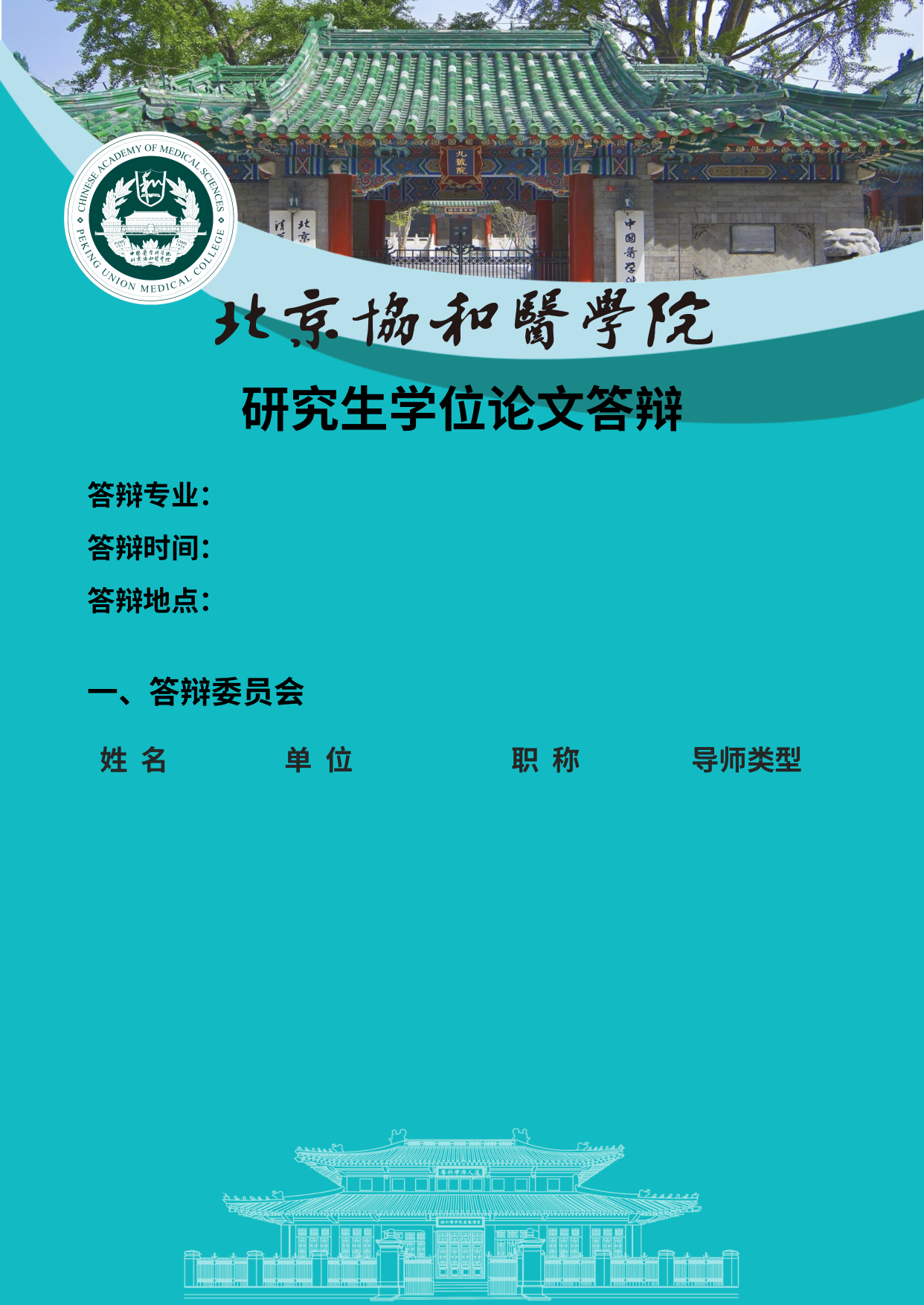

| 答辩专业： |  |  |  |
| --- | --- | --- | --- |
| 答辩时间： |  |  |  |
| 答辩地点： |  |  |  |
|  |  |  |  |
| 一、答辩委员会 |  |  |  |
| 姓 名 | 单 位 | 职 称 | 导师类型 |
|  |  |  |  |
|  |  |  |  |
|  |  |  |  |
|  |  |  |  |
|  |  |  |  |
|  |  |  |  |